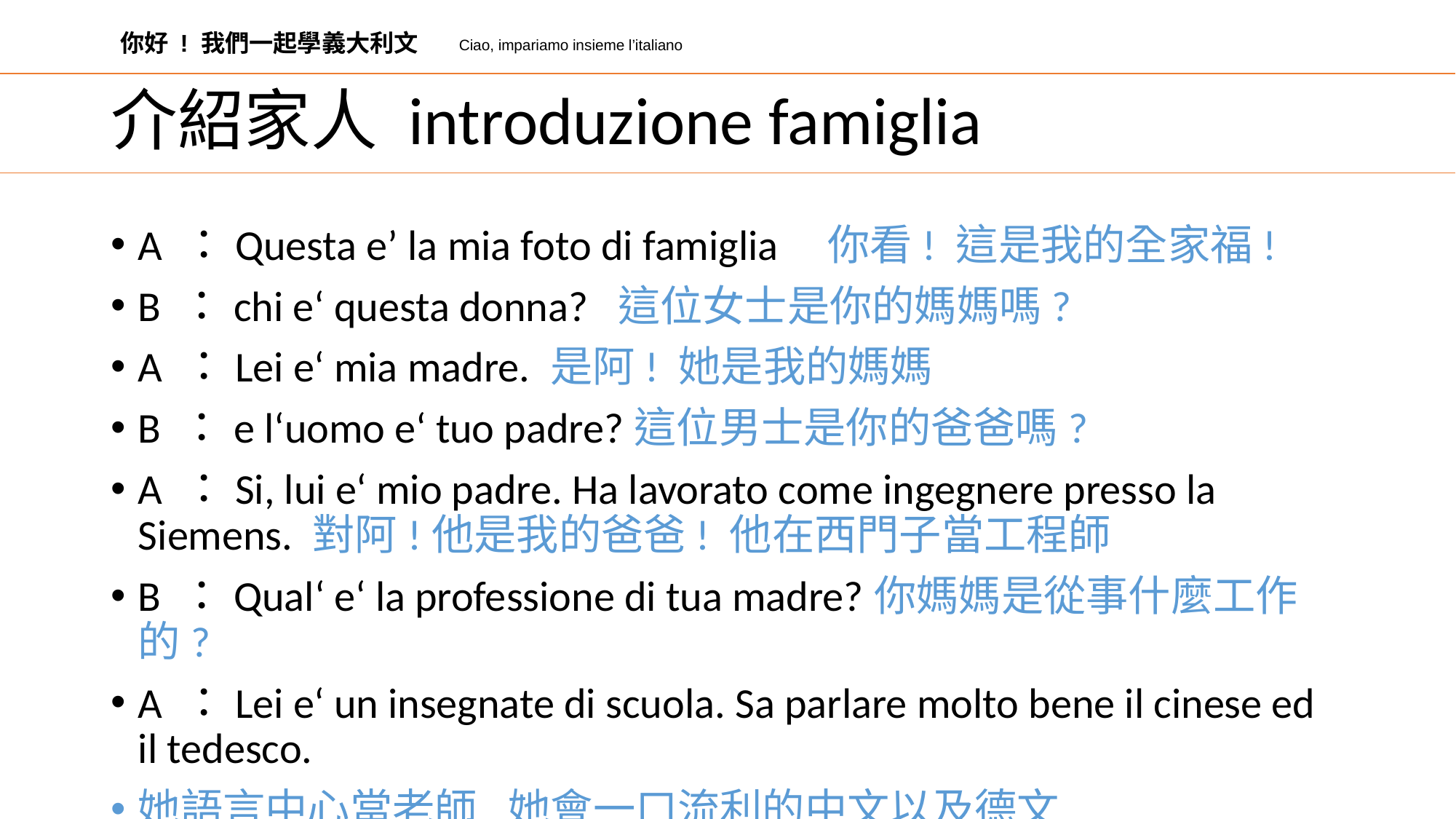

你好 ! 我們一起學義大利文

Ciao, impariamo insieme l’italiano

# 介紹家人 introduzione famiglia
A ：Questa e’ la mia foto di famiglia    你看! 這是我的全家福!
B ：chi e‘ questa donna?  這位女士是你的媽媽嗎?
A ：Lei e‘ mia madre. 是阿! 她是我的媽媽
B ：e l‘uomo e‘ tuo padre?這位男士是你的爸爸嗎?
A ：Si, lui e‘ mio padre. Ha lavorato come ingegnere presso la Siemens. 對阿!他是我的爸爸! 他在西門子當工程師
B ：Qual‘ e‘ la professione di tua madre?你媽媽是從事什麼工作的?
A ：Lei e‘ un insegnate di scuola. Sa parlare molto bene il cinese ed il tedesco.
她語言中心當老師,她會一口流利的中文以及德文